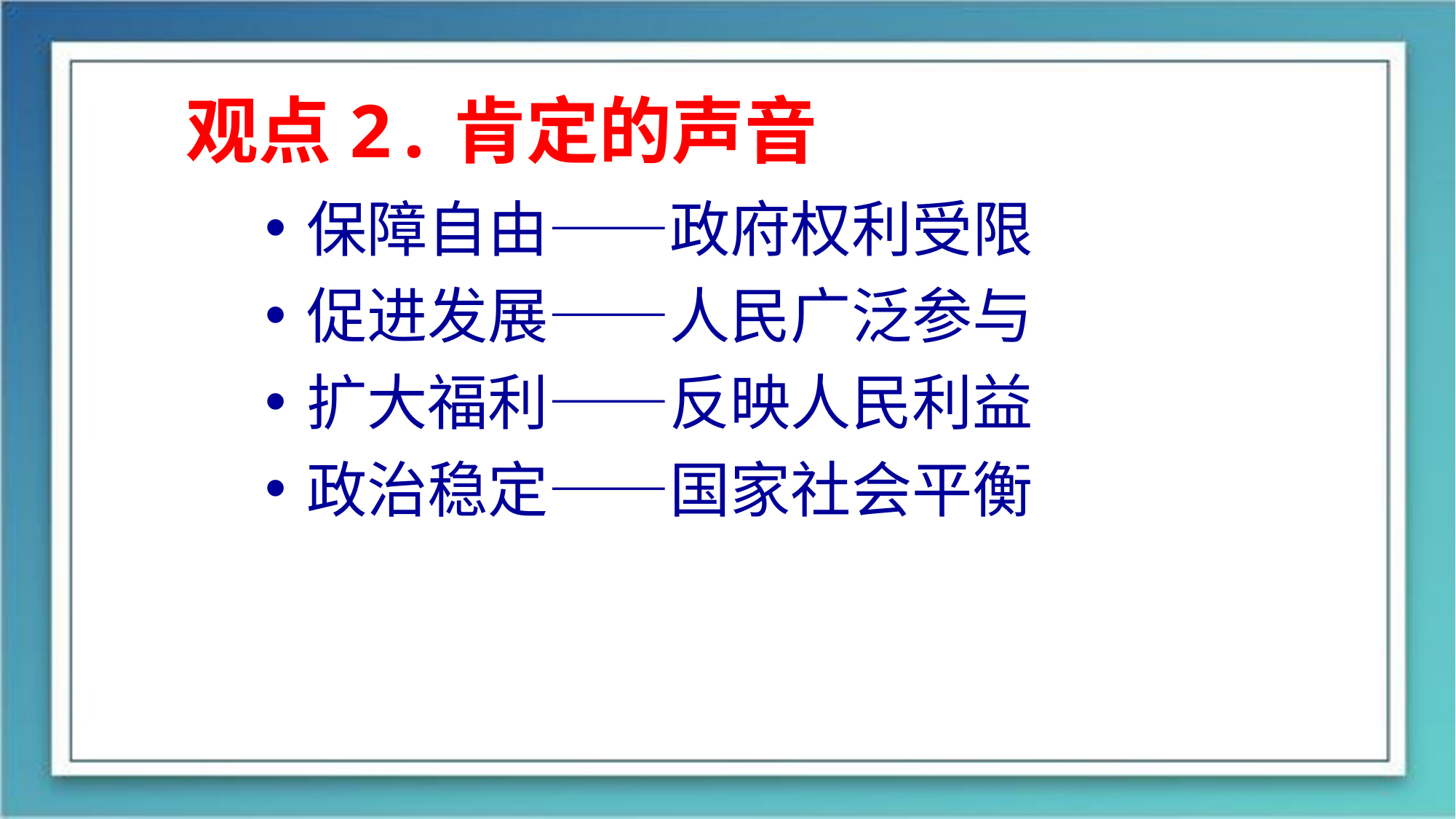

观点2.肯定的声音
保障自由——政府权利受限
促进发展——人民广泛参与
扩大福利——反映人民利益
政治稳定——国家社会平衡